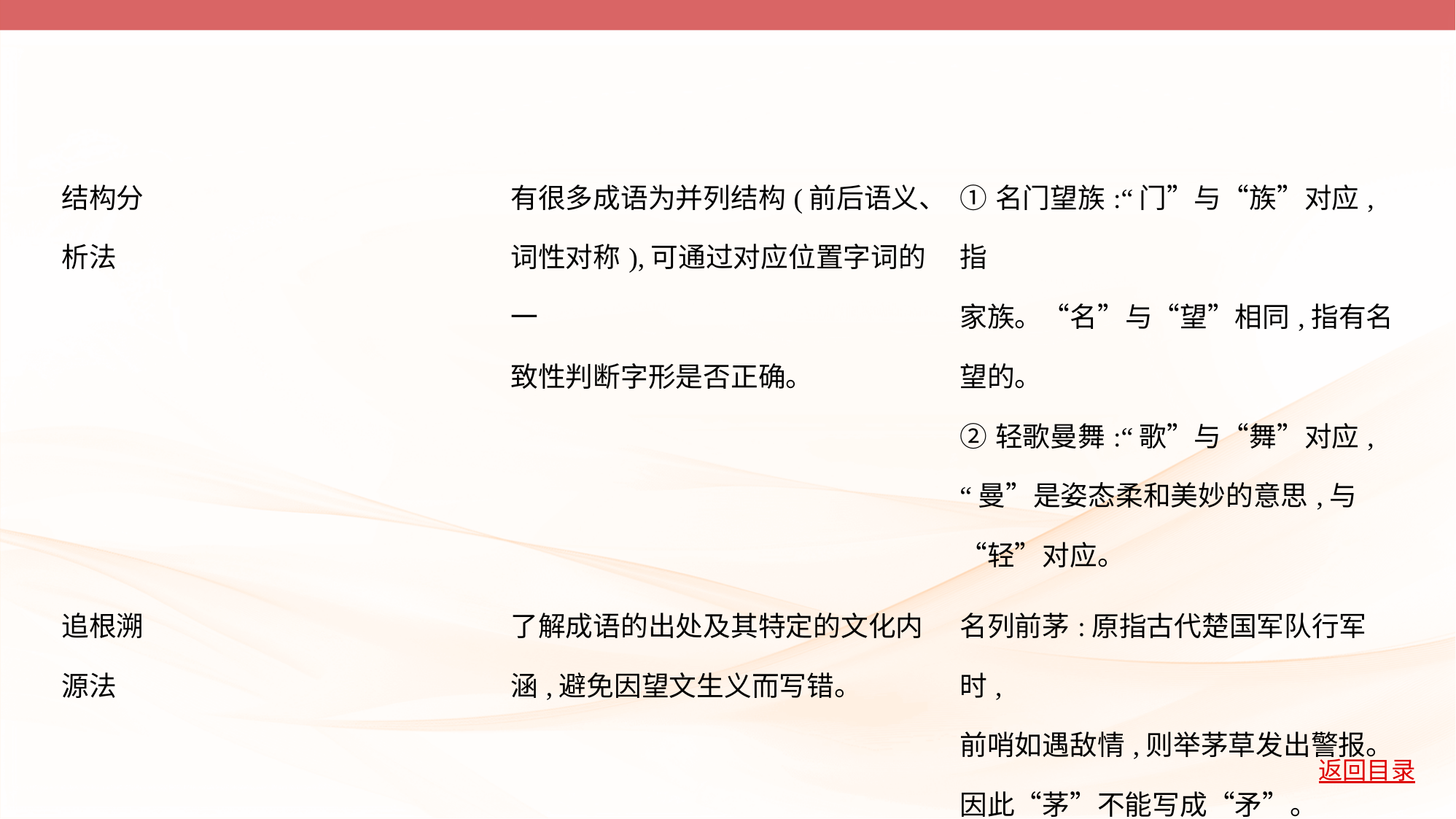

| 结构分 析法 | 有很多成语为并列结构(前后语义、 词性对称),可通过对应位置字词的一 致性判断字形是否正确。 | ①名门望族:“门”与“族”对应,指 家族。“名”与“望”相同,指有名 望的。 ②轻歌曼舞:“歌”与“舞”对应, “曼”是姿态柔和美妙的意思,与 “轻”对应。 |
| --- | --- | --- |
| 追根溯 源法 | 了解成语的出处及其特定的文化内 涵,避免因望文生义而写错。 | 名列前茅:原指古代楚国军队行军时, 前哨如遇敌情,则举茅草发出警报。 因此“茅”不能写成“矛”。 |